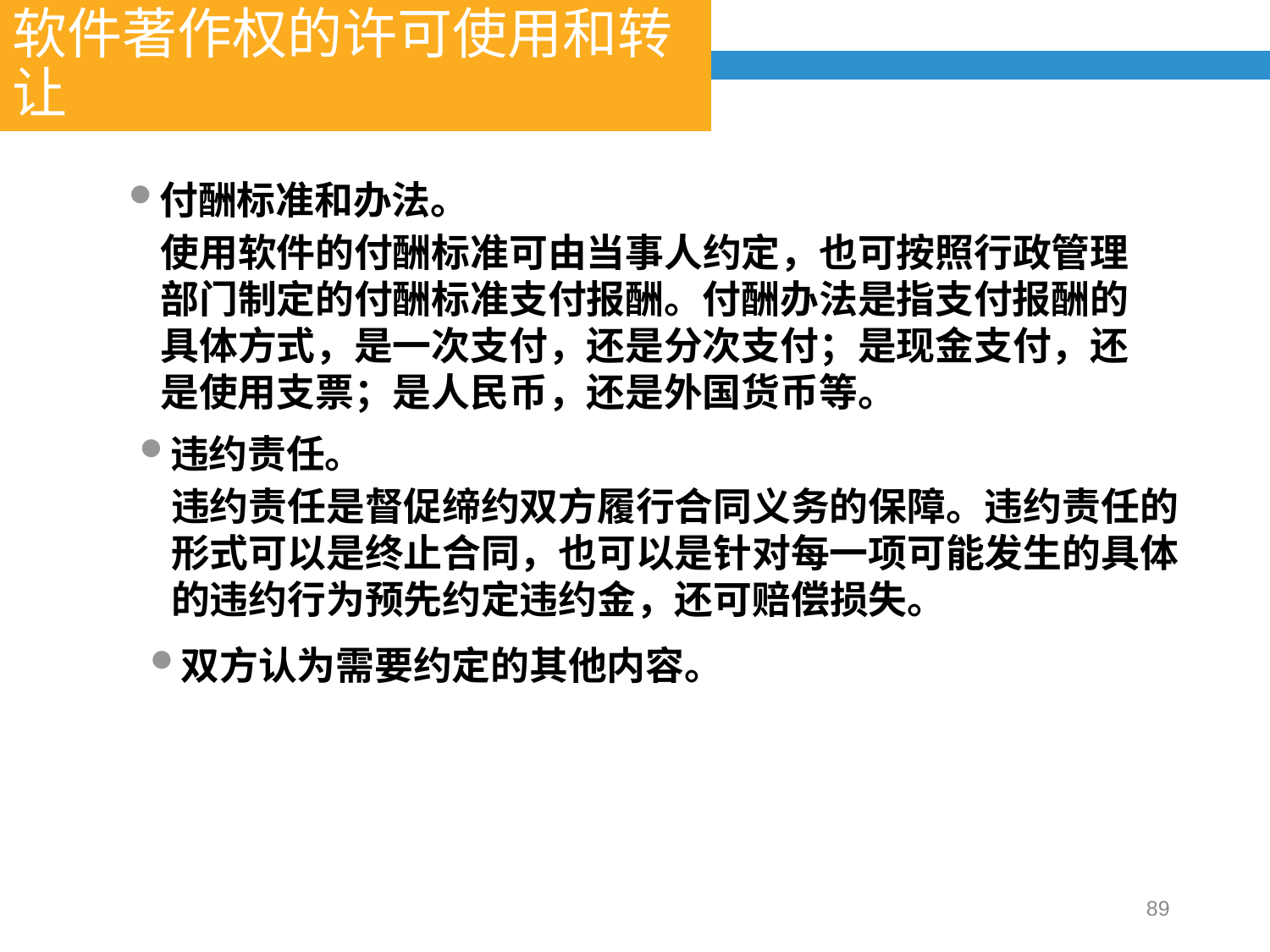

软件著作权的许可使用和转让
付酬标准和办法。
使用软件的付酬标准可由当事人约定，也可按照行政管理部门制定的付酬标准支付报酬。付酬办法是指支付报酬的具体方式，是一次支付，还是分次支付；是现金支付，还是使用支票；是人民币，还是外国货币等。
违约责任。
违约责任是督促缔约双方履行合同义务的保障。违约责任的形式可以是终止合同，也可以是针对每一项可能发生的具体的违约行为预先约定违约金，还可赔偿损失。
双方认为需要约定的其他内容。
89